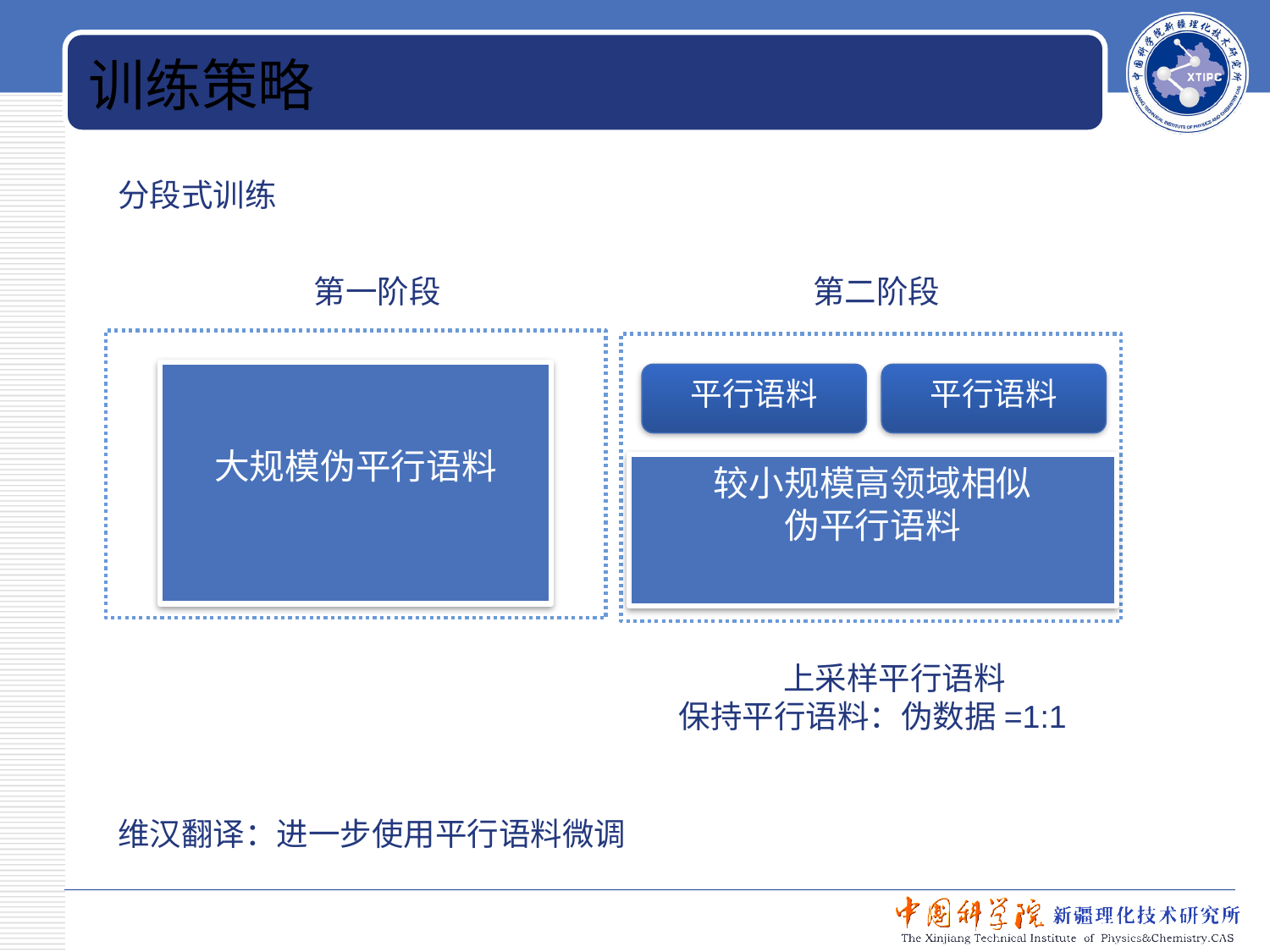

训练策略
分段式训练
     第一阶段
     第二阶段

大规模伪平行语料
平行语料
平行语料
较小规模高领域相似
伪平行语料
     上采样平行语料
保持平行语料：伪数据=1:1
维汉翻译：进一步使用平行语料微调